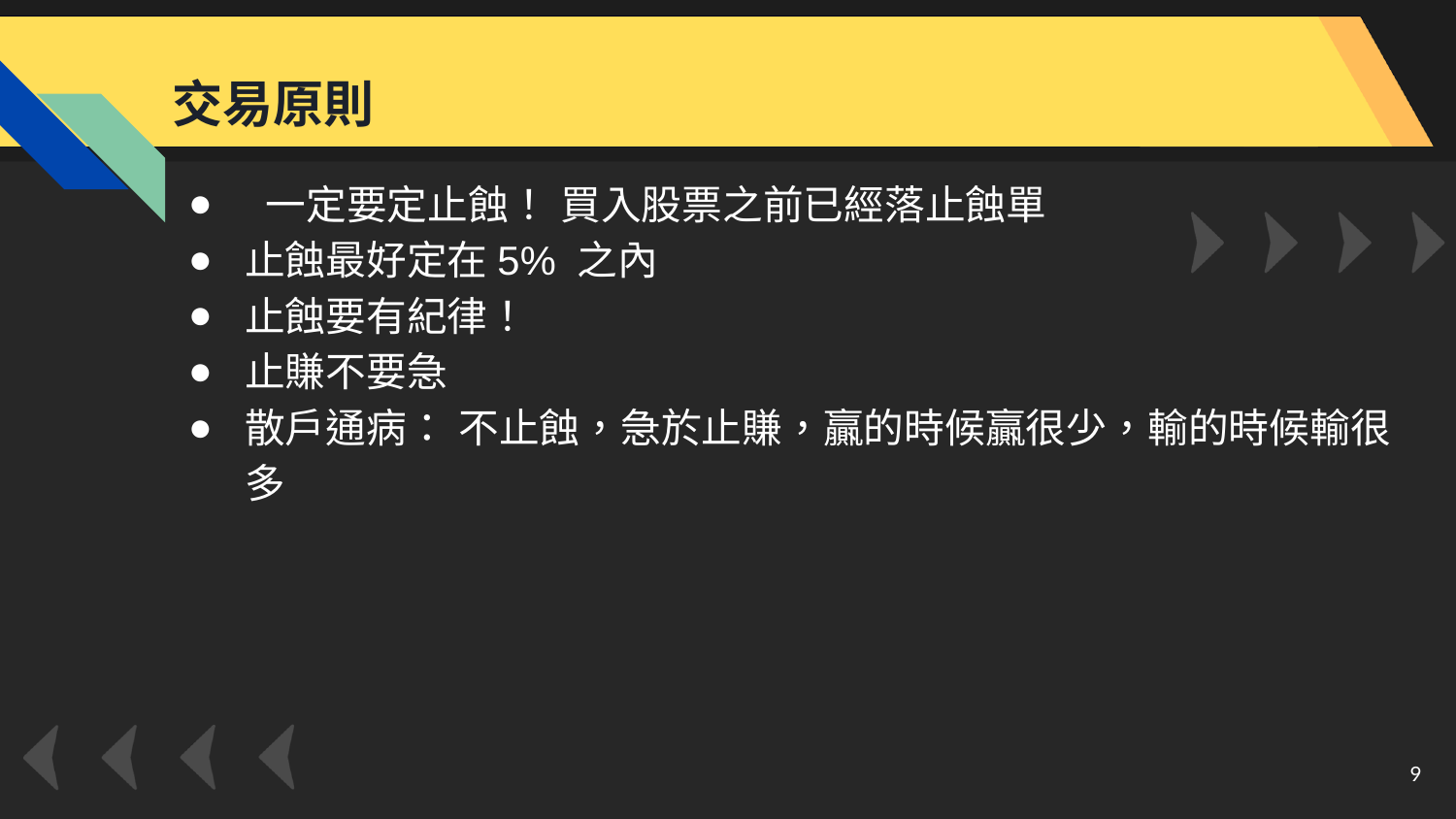

交易原則

 一定要定止蝕！ 買入股票之前已經落止蝕單
止蝕最好定在5% 之內
止蝕要有紀律！
止賺不要急
散戶通病： 不止蝕，急於止賺，贏的時候贏很少，輸的時候輸很多

9